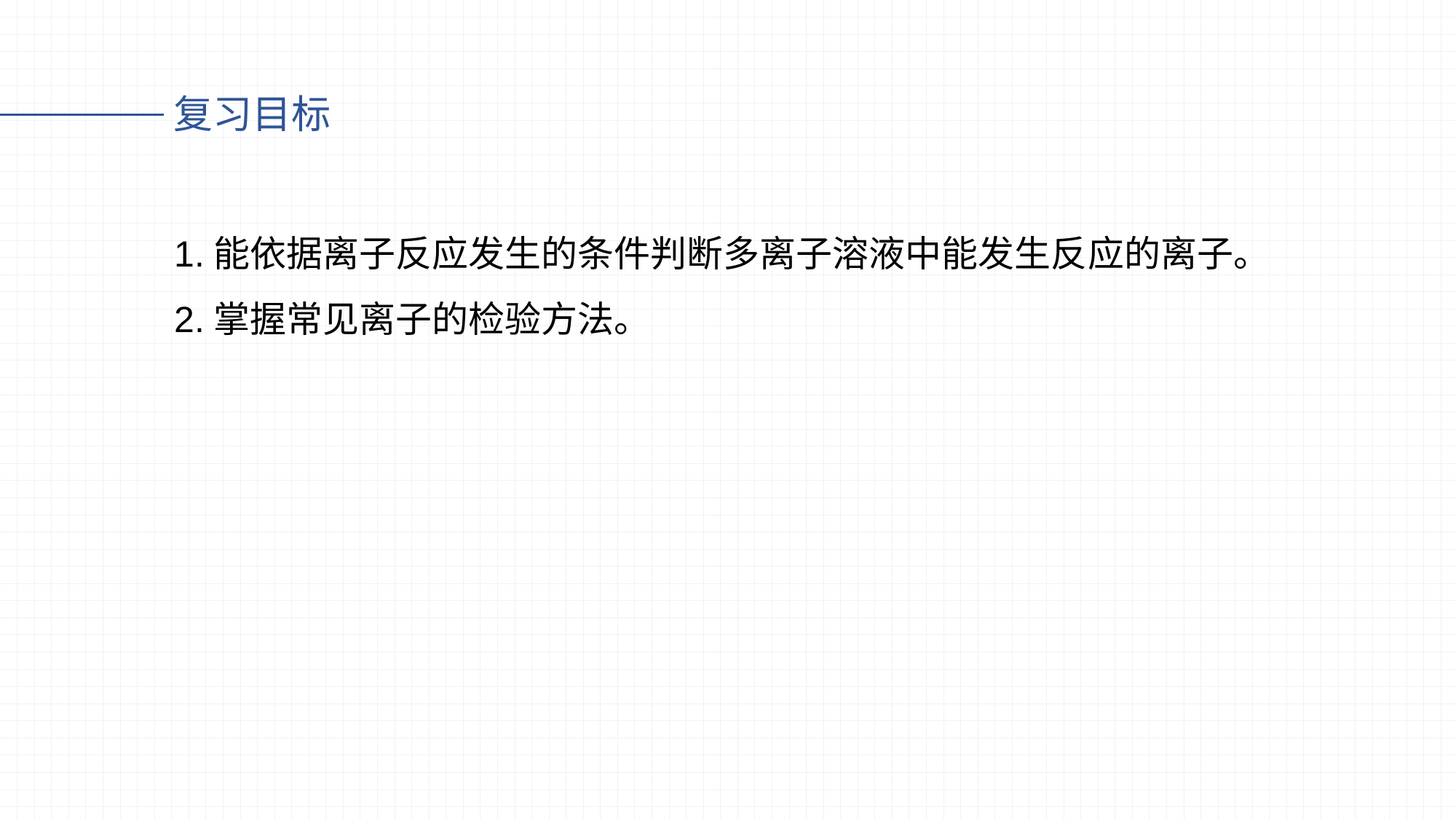

复习目标
1.能依据离子反应发生的条件判断多离子溶液中能发生反应的离子。
2.掌握常见离子的检验方法。